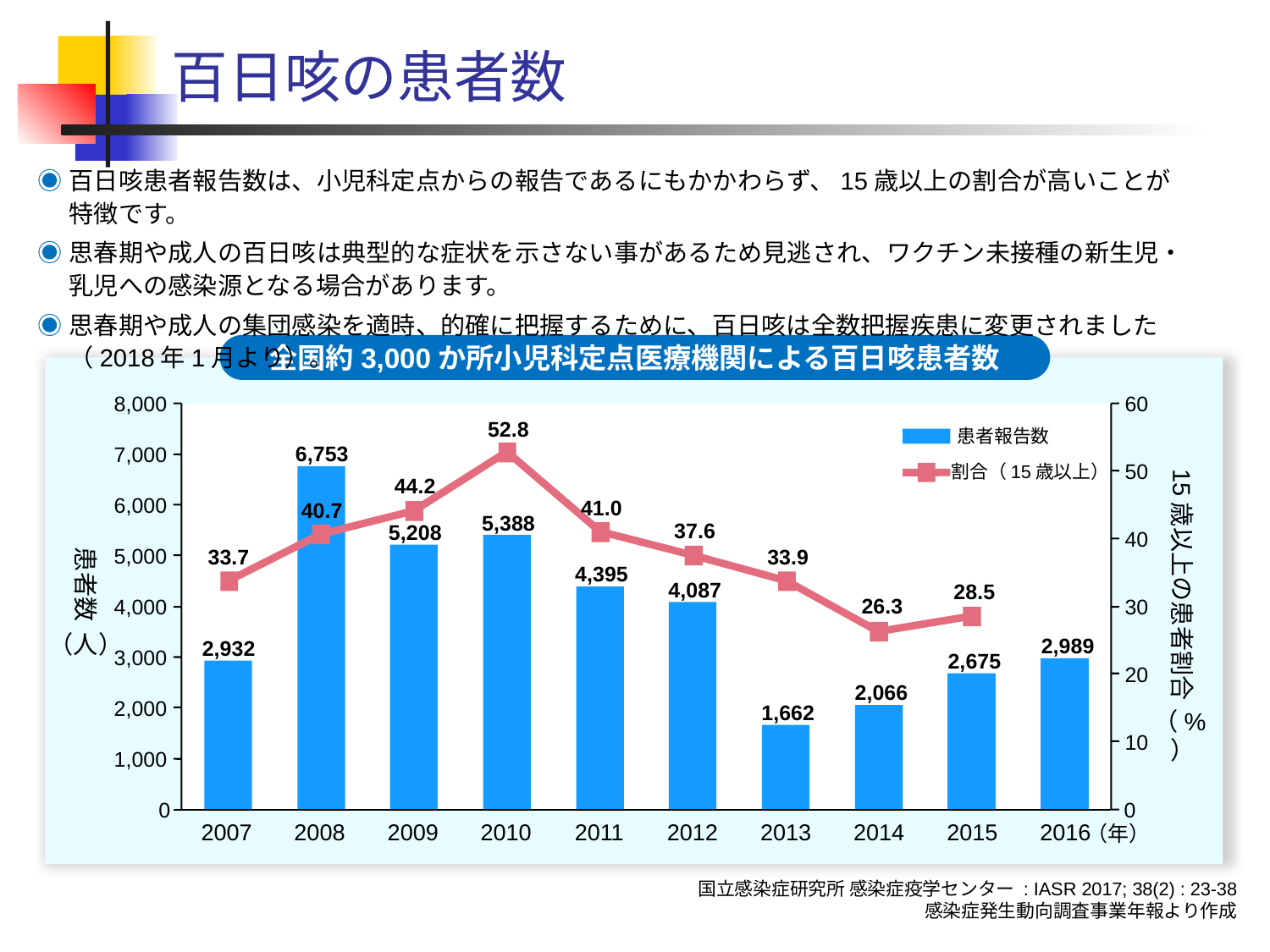

百日咳の患者数

◉	百日咳患者報告数は、小児科定点からの報告であるにもかかわらず、15歳以上の割合が高いことが特徴です。
◉	思春期や成人の百日咳は典型的な症状を示さない事があるため見逃され、ワクチン未接種の新生児・乳児への感染源となる場合があります。
◉	思春期や成人の集団感染を適時、的確に把握するために、百日咳は全数把握疾患に変更されました（2018年1月より）。
全国約3,000か所小児科定点医療機関による百日咳患者数

8,000
60

52.8
患者報告数

6,753
7,000
50
割合（15歳以上）

15歳以上の患者割合
（%）

44.2
6,000
41.0
40.7
5,388
37.6
5,208
40
5,000
33.9
33.7
患者数
（人）
4,395
4,087
28.5
26.3
4,000
30
2,989
2,932
3,000
2,675
20
2,066
2,000
1,662
10
1,000
0
0
2007
2008
2009
2010
2011
2012
2013
2014
2015
2016
（年）
国立感染症研究所 感染症疫学センター : IASR 2017; 38(2) : 23-38
感染症発生動向調査事業年報より作成